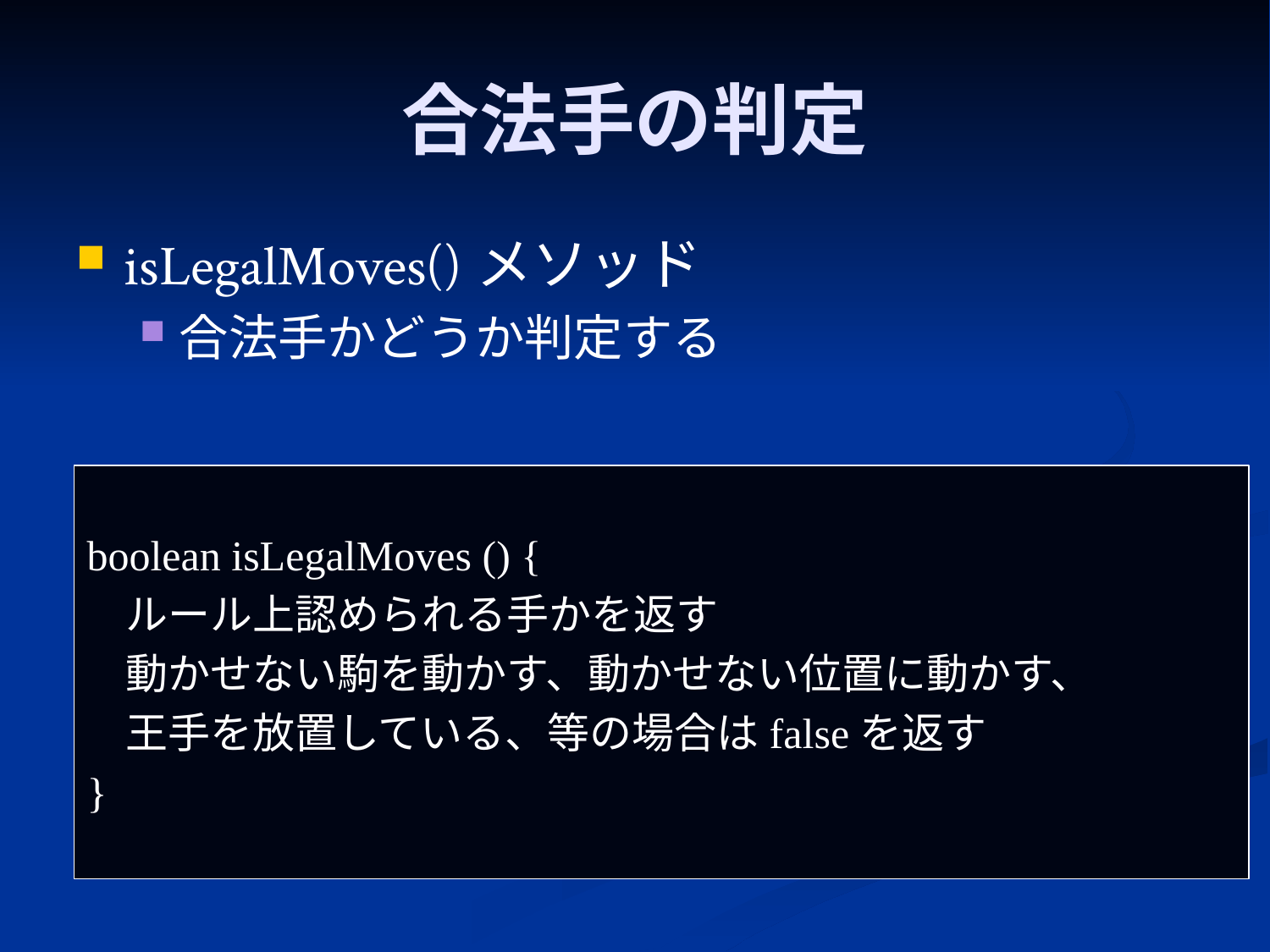

# 合法手の判定
isLegalMoves()メソッド
合法手かどうか判定する
boolean isLegalMoves () {
   ルール上認められる手かを返す
   動かせない駒を動かす、動かせない位置に動かす、
   王手を放置している、等の場合はfalseを返す
}